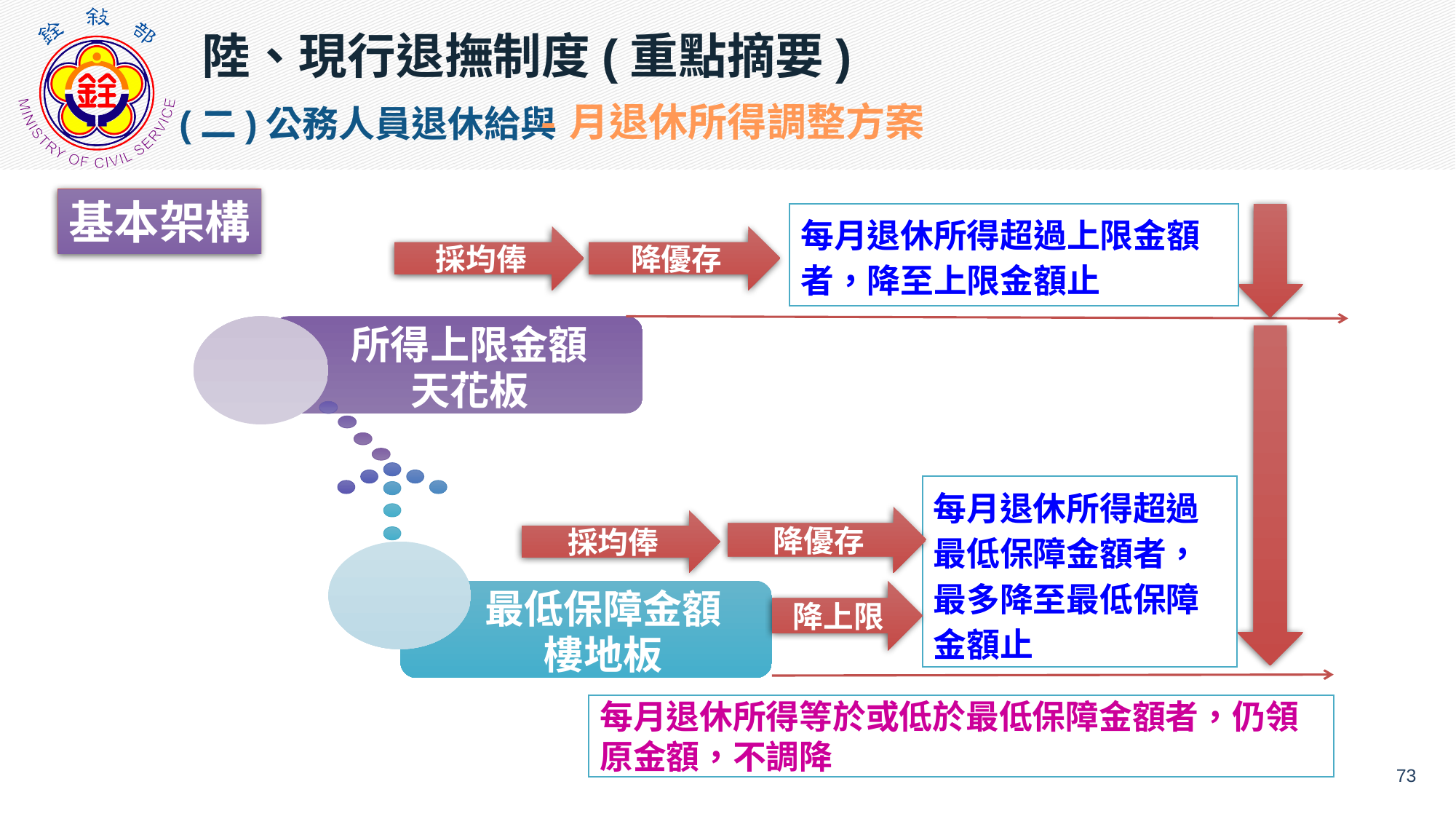

陸、現行退撫制度(重點摘要)
(二)公務人員退休給與
-月退休所得調整方案
基本架構
每月退休所得超過上限金額者，降至上限金額止

採均俸
降優存

所得上限金額
天花板

最低保障金額
樓地板

每月退休所得超過最低保障金額者，最多降至最低保障金額止
降優存
採均俸
降上限
每月退休所得等於或低於最低保障金額者，仍領原金額，不調降